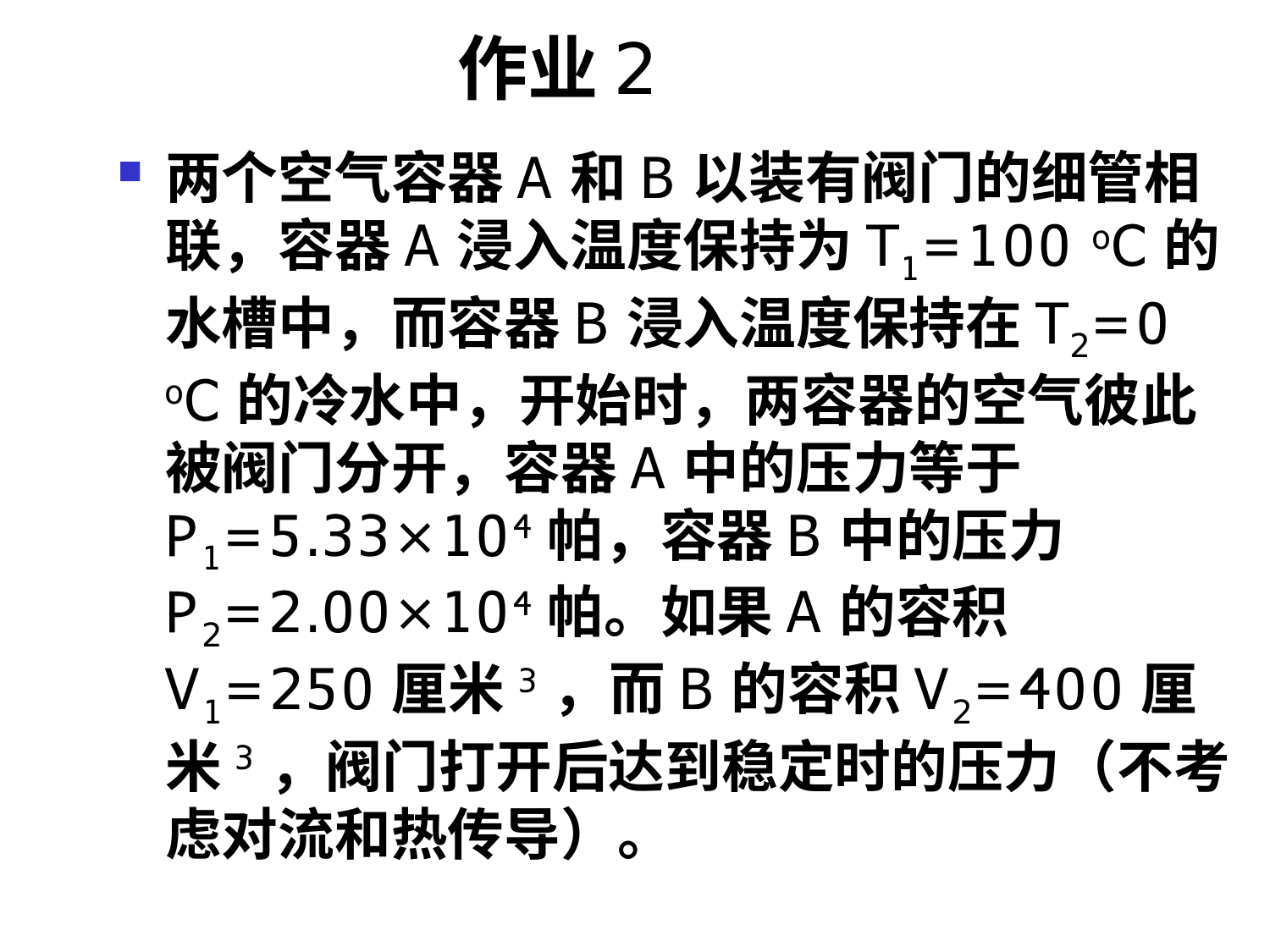

# 作业2
两个空气容器A和B以装有阀门的细管相联，容器A浸入温度保持为T1=100 oC的水槽中，而容器B浸入温度保持在T2=0 oC的冷水中，开始时，两容器的空气彼此被阀门分开，容器A中的压力等于P1=5.33×104帕，容器B中的压力P2=2.00×104帕。如果A的容积V1=250厘米3，而B的容积V2=400厘米3，阀门打开后达到稳定时的压力（不考虑对流和热传导）。